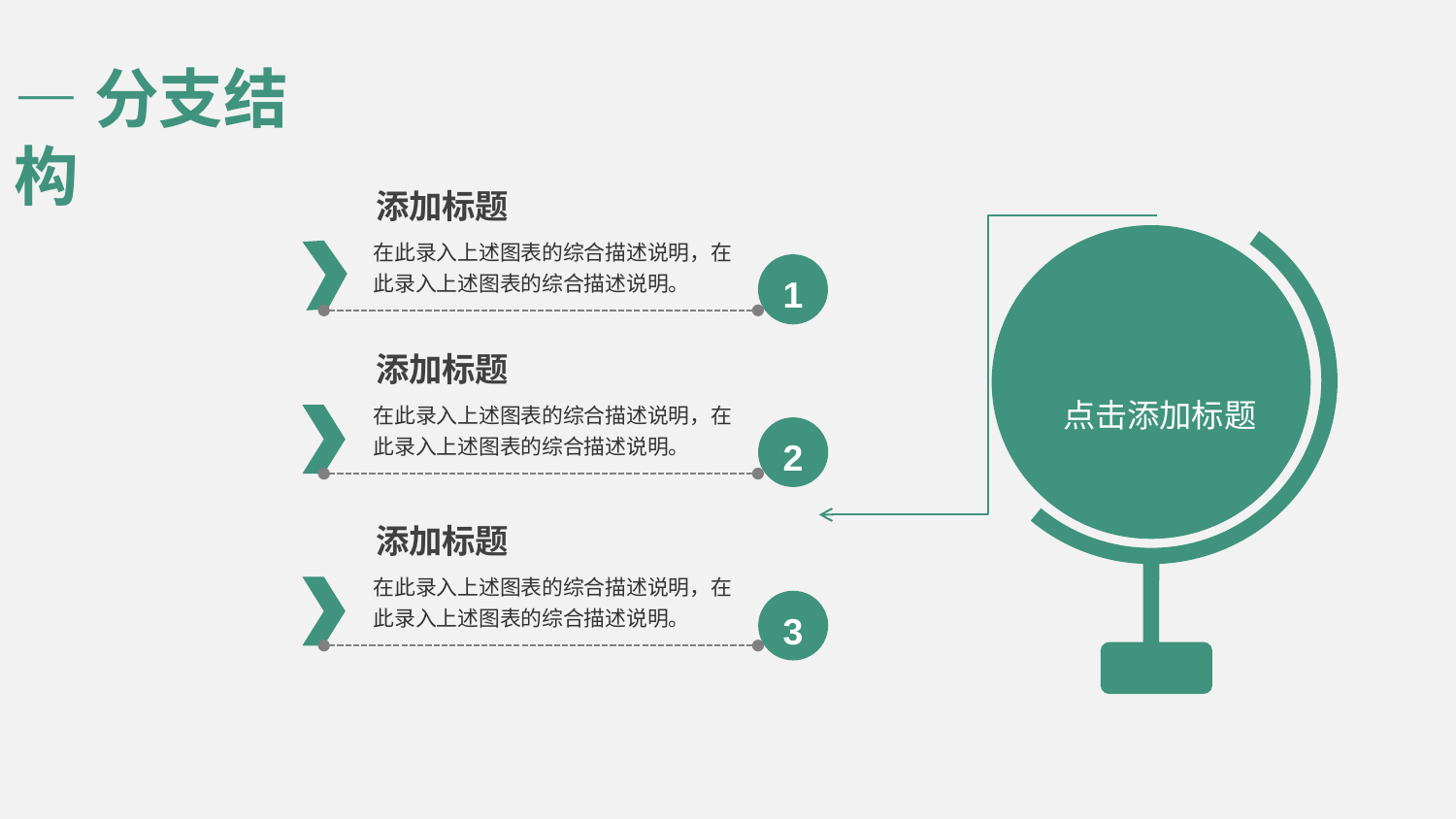

—分支结构
添加标题

点击添加标题

在此录入上述图表的综合描述说明，在此录入上述图表的综合描述说明。

1
添加标题
在此录入上述图表的综合描述说明，在此录入上述图表的综合描述说明。

2
添加标题
在此录入上述图表的综合描述说明，在此录入上述图表的综合描述说明。

3